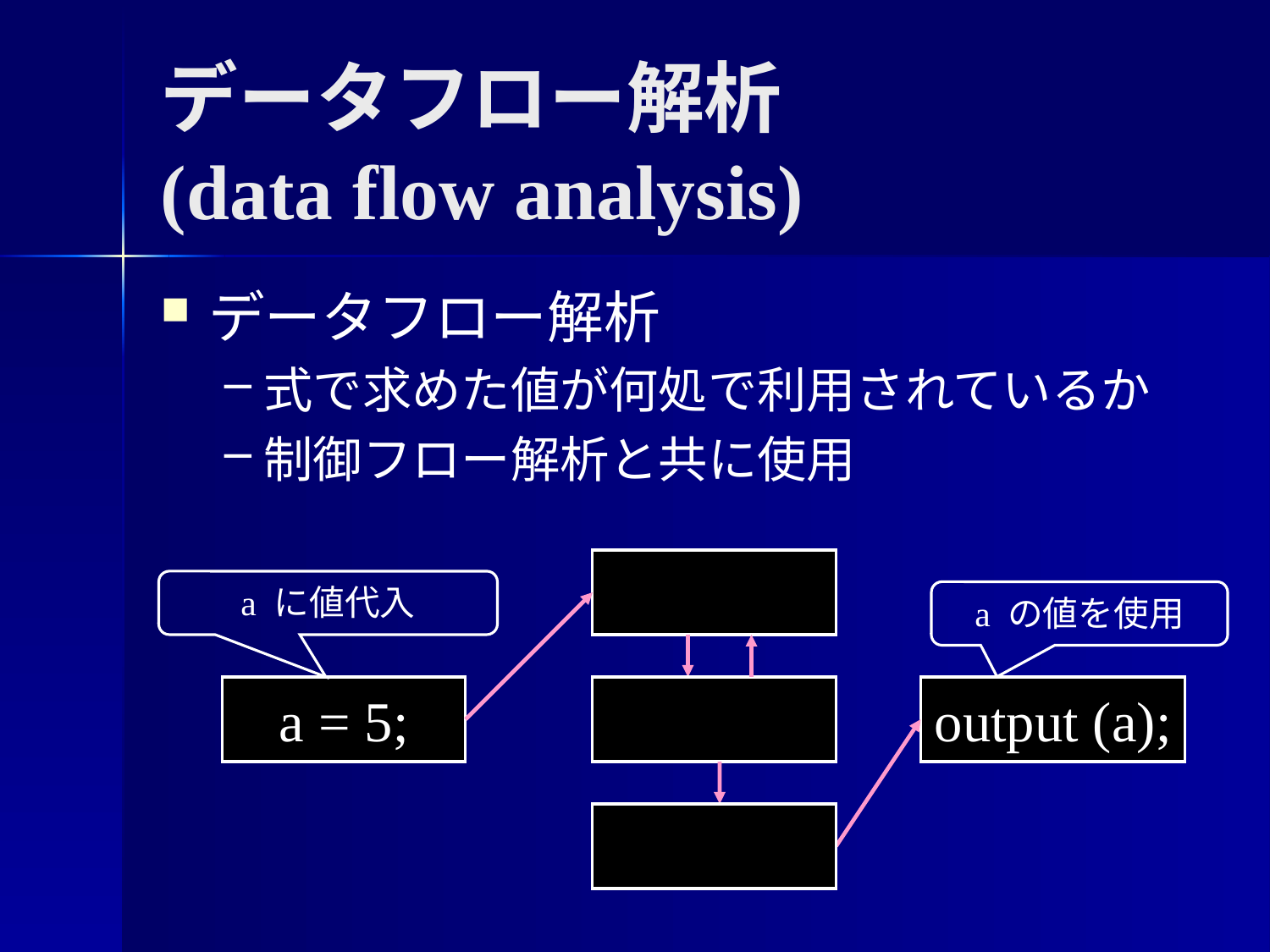

データフロー解析
(data flow analysis)
データフロー解析
式で求めた値が何処で利用されているか
制御フロー解析と共に使用

a に値代入
a の値を使用

a = 5;

output (a);